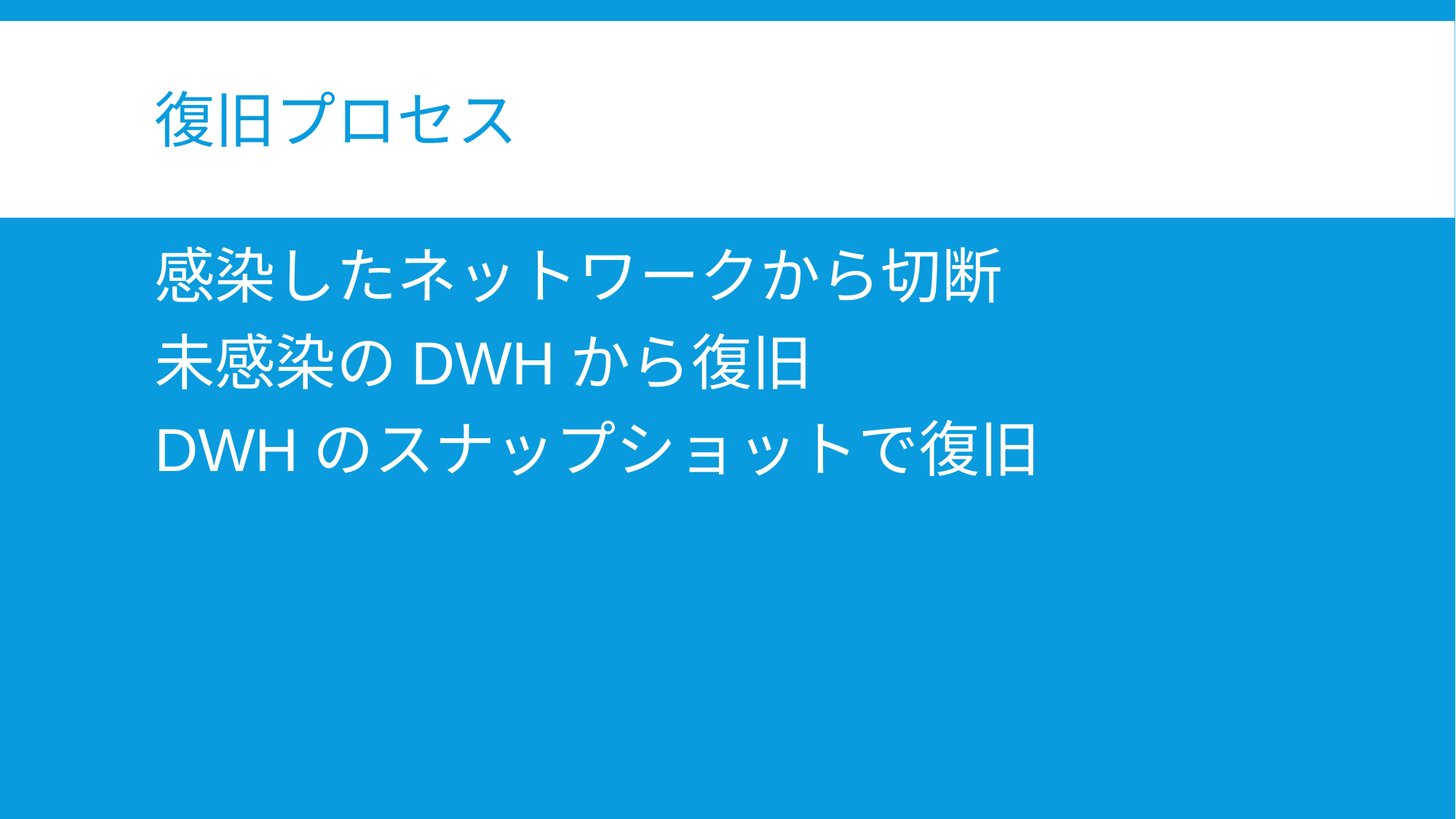

# 復旧プロセス
感染したネットワークから切断
未感染のDWHから復旧
DWHのスナップショットで復旧